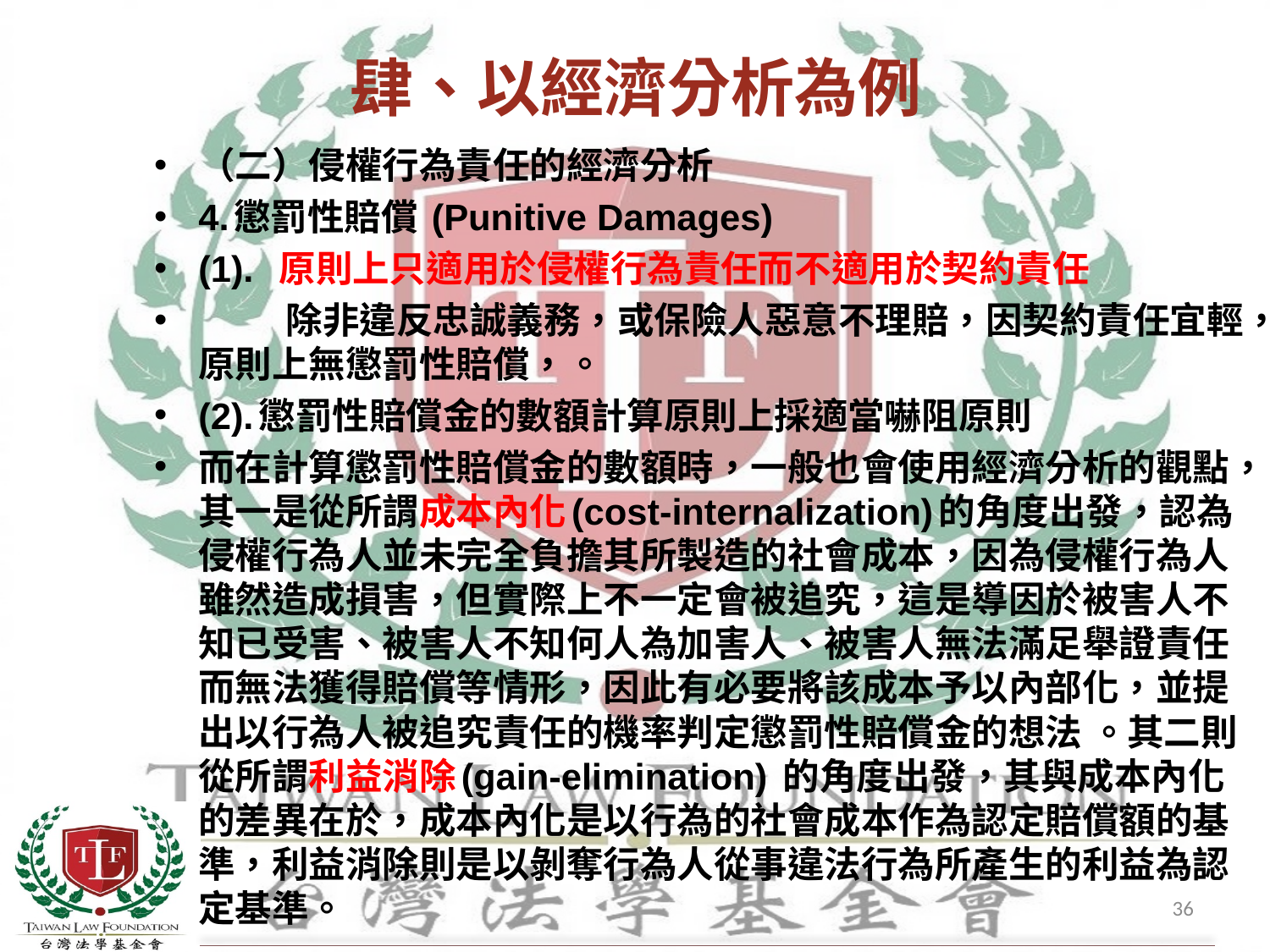

# 肆、以經濟分析為例
（二）侵權行為責任的經濟分析
4.懲罰性賠償 (Punitive Damages)
(1).  原則上只適用於侵權行為責任而不適用於契約責任
          除非違反忠誠義務，或保險人惡意不理賠，因契約責任宜輕，原則上無懲罰性賠償，。
(2).懲罰性賠償金的數額計算原則上採適當嚇阻原則
而在計算懲罰性賠償金的數額時，一般也會使用經濟分析的觀點，其一是從所謂成本內化(cost-internalization)的角度出發，認為侵權行為人並未完全負擔其所製造的社會成本，因為侵權行為人雖然造成損害，但實際上不一定會被追究，這是導因於被害人不知已受害、被害人不知何人為加害人、被害人無法滿足舉證責任而無法獲得賠償等情形，因此有必要將該成本予以內部化，並提出以行為人被追究責任的機率判定懲罰性賠償金的想法 。其二則從所謂利益消除(gain-elimination) 的角度出發，其與成本內化的差異在於，成本內化是以行為的社會成本作為認定賠償額的基準，利益消除則是以剝奪行為人從事違法行為所產生的利益為認定基準。
36